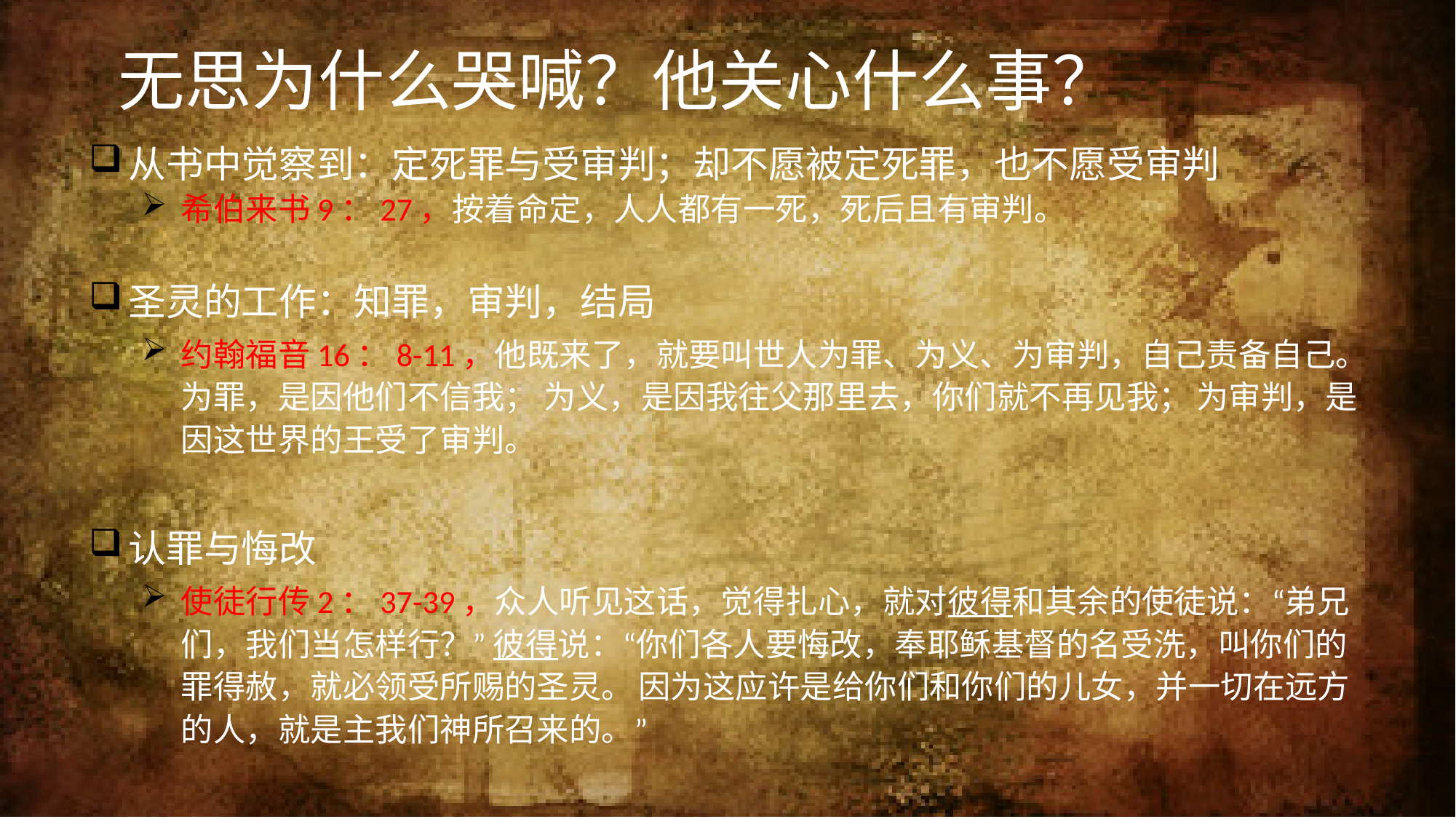

# 无思为什么哭喊？他关心什么事？
从书中觉察到：定死罪与受审判；却不愿被定死罪，也不愿受审判
希伯来书9：27，按着命定，人人都有一死，死后且有审判。

圣灵的工作：知罪，审判，结局
约翰福音16：8-11，他既来了，就要叫世人为罪、为义、为审判，自己责备自己。 为罪，是因他们不信我； 为义，是因我往父那里去，你们就不再见我； 为审判，是因这世界的王受了审判。

认罪与悔改
使徒行传2：37-39，众人听见这话，觉得扎心，就对彼得和其余的使徒说：“弟兄们，我们当怎样行？” 彼得说：“你们各人要悔改，奉耶稣基督的名受洗，叫你们的罪得赦，就必领受所赐的圣灵。 因为这应许是给你们和你们的儿女，并一切在远方的人，就是主我们神所召来的。”